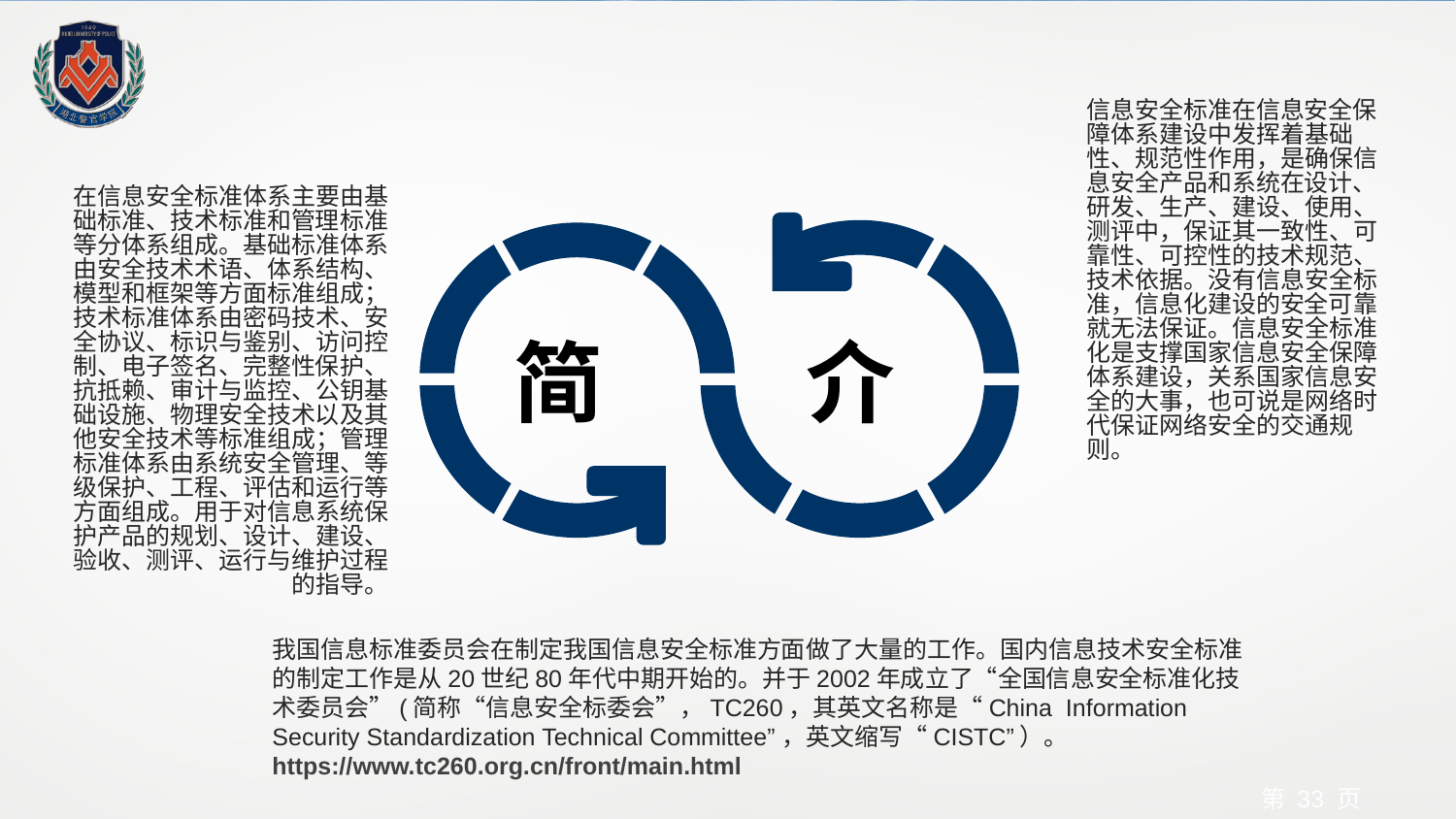

信息安全标准在信息安全保障体系建设中发挥着基础性、规范性作用，是确保信息安全产品和系统在设计、研发、生产、建设、使用、测评中，保证其一致性、可靠性、可控性的技术规范、技术依据。没有信息安全标准，信息化建设的安全可靠就无法保证。信息安全标准化是支撑国家信息安全保障体系建设，关系国家信息安全的大事，也可说是网络时代保证网络安全的交通规则。
在信息安全标准体系主要由基础标准、技术标准和管理标准等分体系组成。基础标准体系由安全技术术语、体系结构、模型和框架等方面标准组成；技术标准体系由密码技术、安全协议、标识与鉴别、访问控制、电子签名、完整性保护、抗抵赖、审计与监控、公钥基础设施、物理安全技术以及其他安全技术等标准组成；管理标准体系由系统安全管理、等级保护、工程、评估和运行等方面组成。用于对信息系统保护产品的规划、设计、建设、验收、测评、运行与维护过程的指导。
简
介
我国信息标准委员会在制定我国信息安全标准方面做了大量的工作。国内信息技术安全标准的制定工作是从20世纪80年代中期开始的。并于2002年成立了“全国信息安全标准化技术委员会”(简称“信息安全标委会”，TC260，其英文名称是“China  Information Security Standardization Technical Committee”，英文缩写“CISTC”）。
https://www.tc260.org.cn/front/main.html